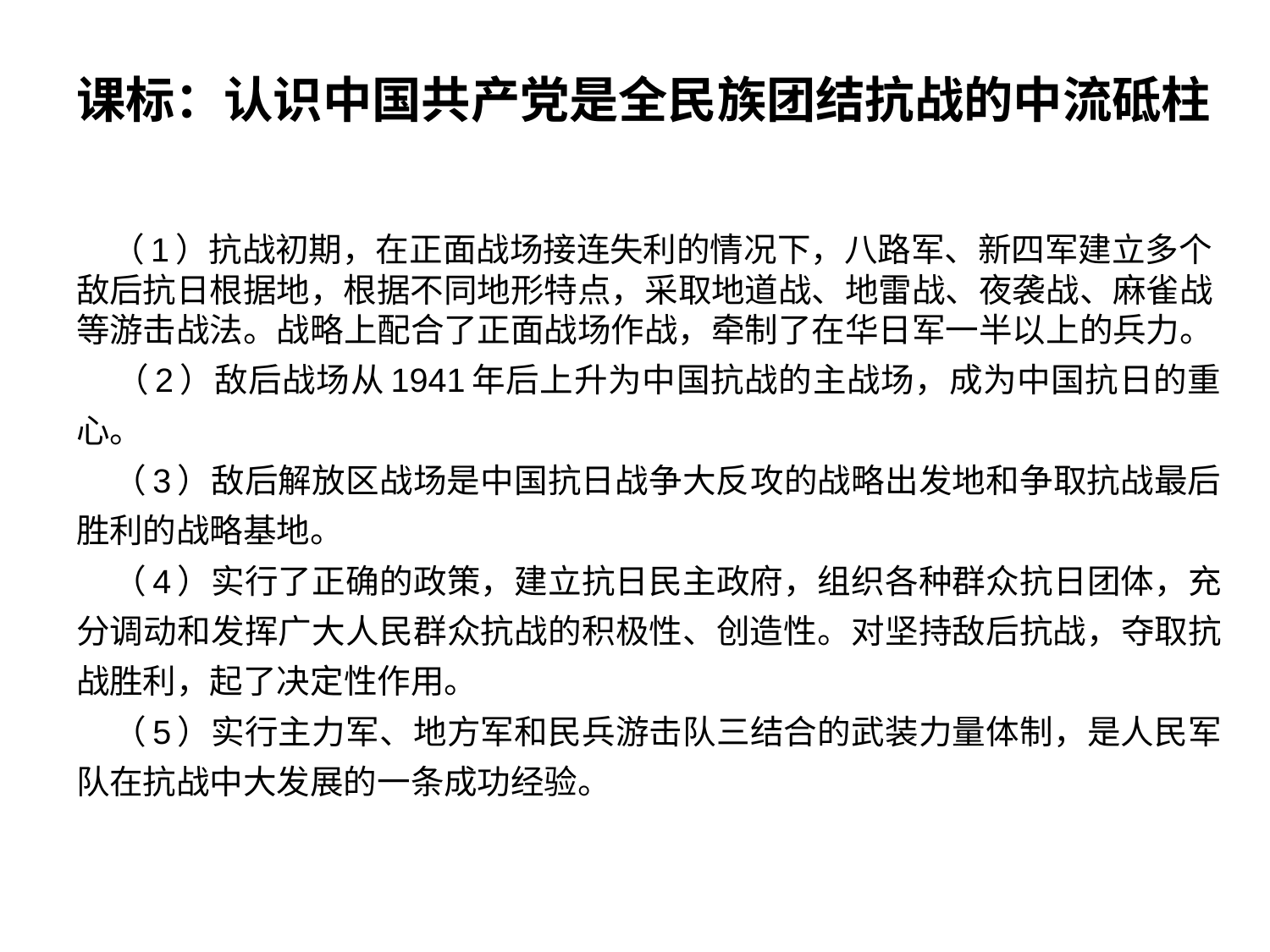

# 课标：认识中国共产党是全民族团结抗战的中流砥柱
    （1）抗战初期，在正面战场接连失利的情况下，八路军、新四军建立多个敌后抗日根据地，根据不同地形特点，采取地道战、地雷战、夜袭战、麻雀战等游击战法。战略上配合了正面战场作战，牵制了在华日军一半以上的兵力。
    （2）敌后战场从1941年后上升为中国抗战的主战场，成为中国抗日的重心。
    （3）敌后解放区战场是中国抗日战争大反攻的战略出发地和争取抗战最后胜利的战略基地。
    （4）实行了正确的政策，建立抗日民主政府，组织各种群众抗日团体，充分调动和发挥广大人民群众抗战的积极性、创造性。对坚持敌后抗战，夺取抗战胜利，起了决定性作用。
    （5）实行主力军、地方军和民兵游击队三结合的武装力量体制，是人民军队在抗战中大发展的一条成功经验。